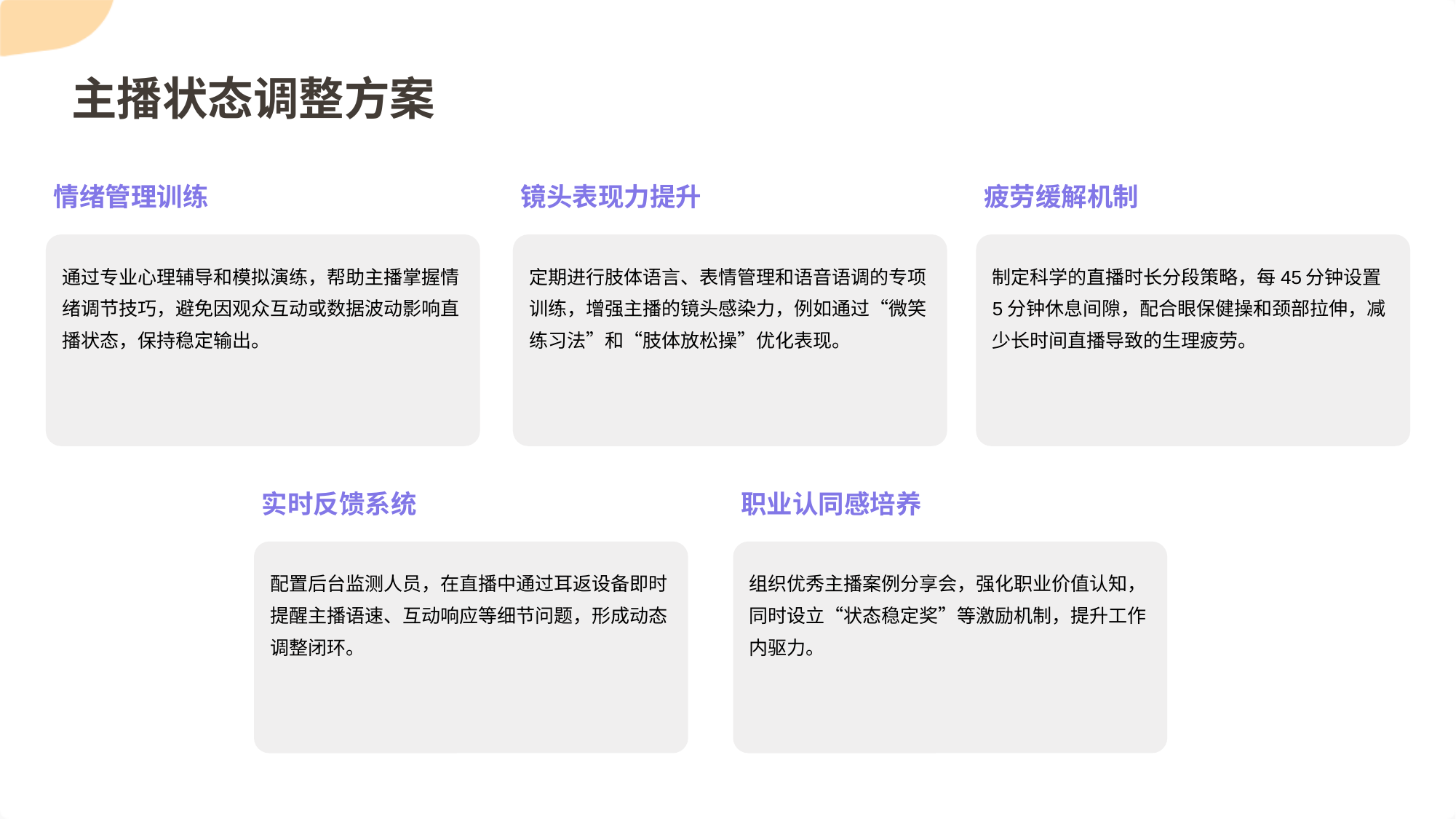

主播状态调整方案
情绪管理训练
镜头表现力提升
疲劳缓解机制

通过专业心理辅导和模拟演练，帮助主播掌握情绪调节技巧，避免因观众互动或数据波动影响直播状态，保持稳定输出。
定期进行肢体语言、表情管理和语音语调的专项训练，增强主播的镜头感染力，例如通过“微笑练习法”和“肢体放松操”优化表现。
制定科学的直播时长分段策略，每45分钟设置5分钟休息间隙，配合眼保健操和颈部拉伸，减少长时间直播导致的生理疲劳。
实时反馈系统
职业认同感培养

配置后台监测人员，在直播中通过耳返设备即时提醒主播语速、互动响应等细节问题，形成动态调整闭环。
组织优秀主播案例分享会，强化职业价值认知，同时设立“状态稳定奖”等激励机制，提升工作内驱力。